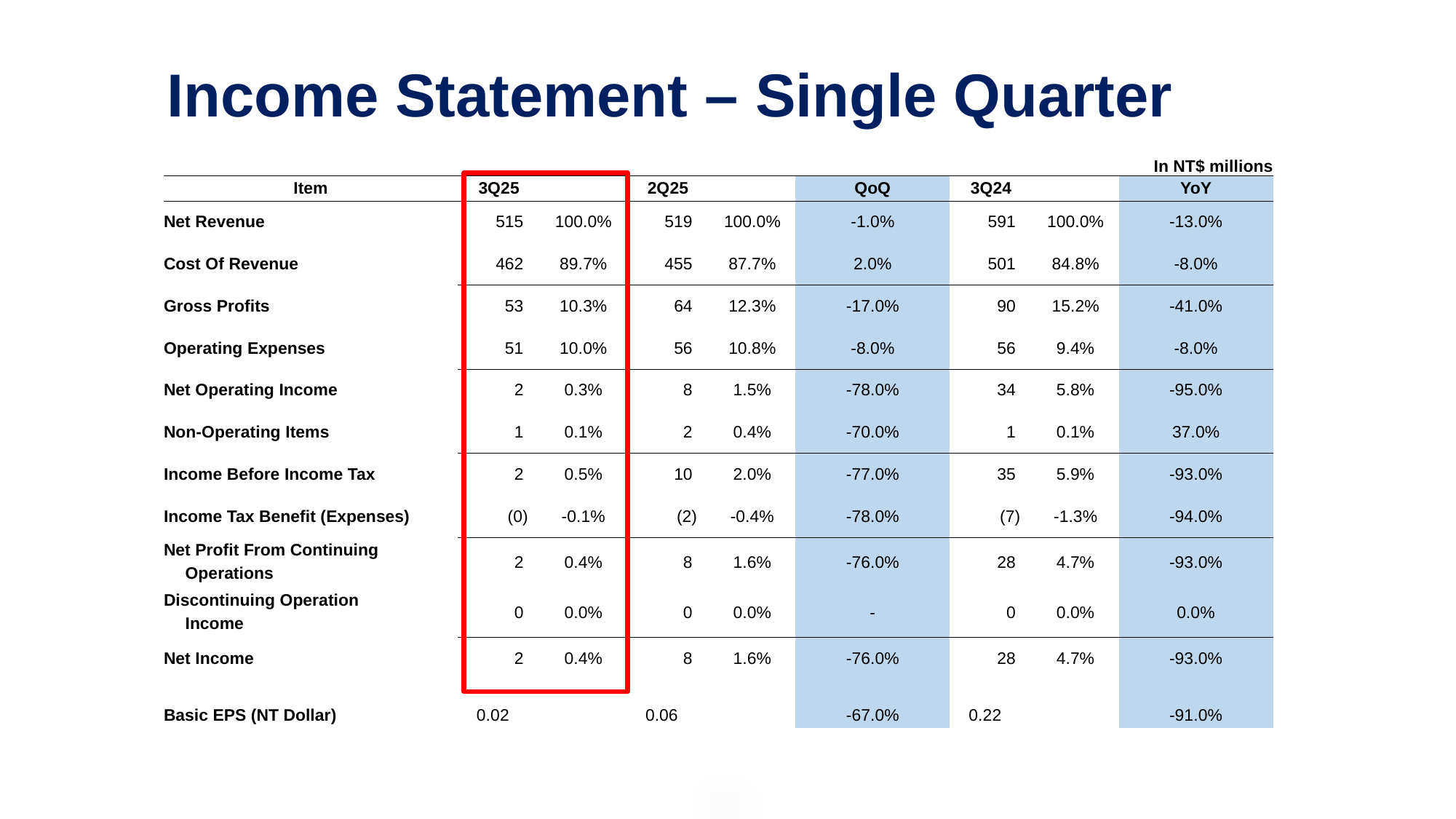

# 損益表-單季
Income Statement – Single Quarter
|  |  |  |  |  |  |  |  |  |  |  | In NT$ millions |
| --- | --- | --- | --- | --- | --- | --- | --- | --- | --- | --- | --- |
| Item | 3Q25 |  |  | 2Q25 |  |  | QoQ | 3Q24 |  |  | YoY |
| Net Revenue | 515 |  | 100.0% | 519 |  | 100.0% | -1.0% | 591 |  | 100.0% | -13.0% |
| Cost Of Revenue | 462 |  | 89.7% | 455 |  | 87.7% | 2.0% | 501 |  | 84.8% | -8.0% |
| Gross Profits | 53 |  | 10.3% | 64 |  | 12.3% | -17.0% | 90 |  | 15.2% | -41.0% |
| Operating Expenses | 51 |  | 10.0% | 56 |  | 10.8% | -8.0% | 56 |  | 9.4% | -8.0% |
| Net Operating Income | 2 |  | 0.3% | 8 |  | 1.5% | -78.0% | 34 |  | 5.8% | -95.0% |
| Non-Operating Items | 1 |  | 0.1% | 2 |  | 0.4% | -70.0% | 1 |  | 0.1% | 37.0% |
| Income Before Income Tax | 2 |  | 0.5% | 10 |  | 2.0% | -77.0% | 35 |  | 5.9% | -93.0% |
| Income Tax Benefit (Expenses) | (0) |  | -0.1% | (2) |  | -0.4% | -78.0% | (7) |  | -1.3% | -94.0% |
| Net Profit From Continuing 　Operations | 2 |  | 0.4% | 8 |  | 1.6% | -76.0% | 28 |  | 4.7% | -93.0% |
| Discontinuing Operation 　Income | 0 |  | 0.0% | 0 |  | 0.0% | - | 0 |  | 0.0% | 0.0% |
| Net Income | 2 |  | 0.4% | 8 |  | 1.6% | -76.0% | 28 |  | 4.7% | -93.0% |
|  |  |  |  |  |  |  |  |  |  |  |  |
| Basic EPS (NT Dollar) | 0.02 |  |  | 0.06 |  |  | -67.0% | 0.22 |  |  | -91.0% |